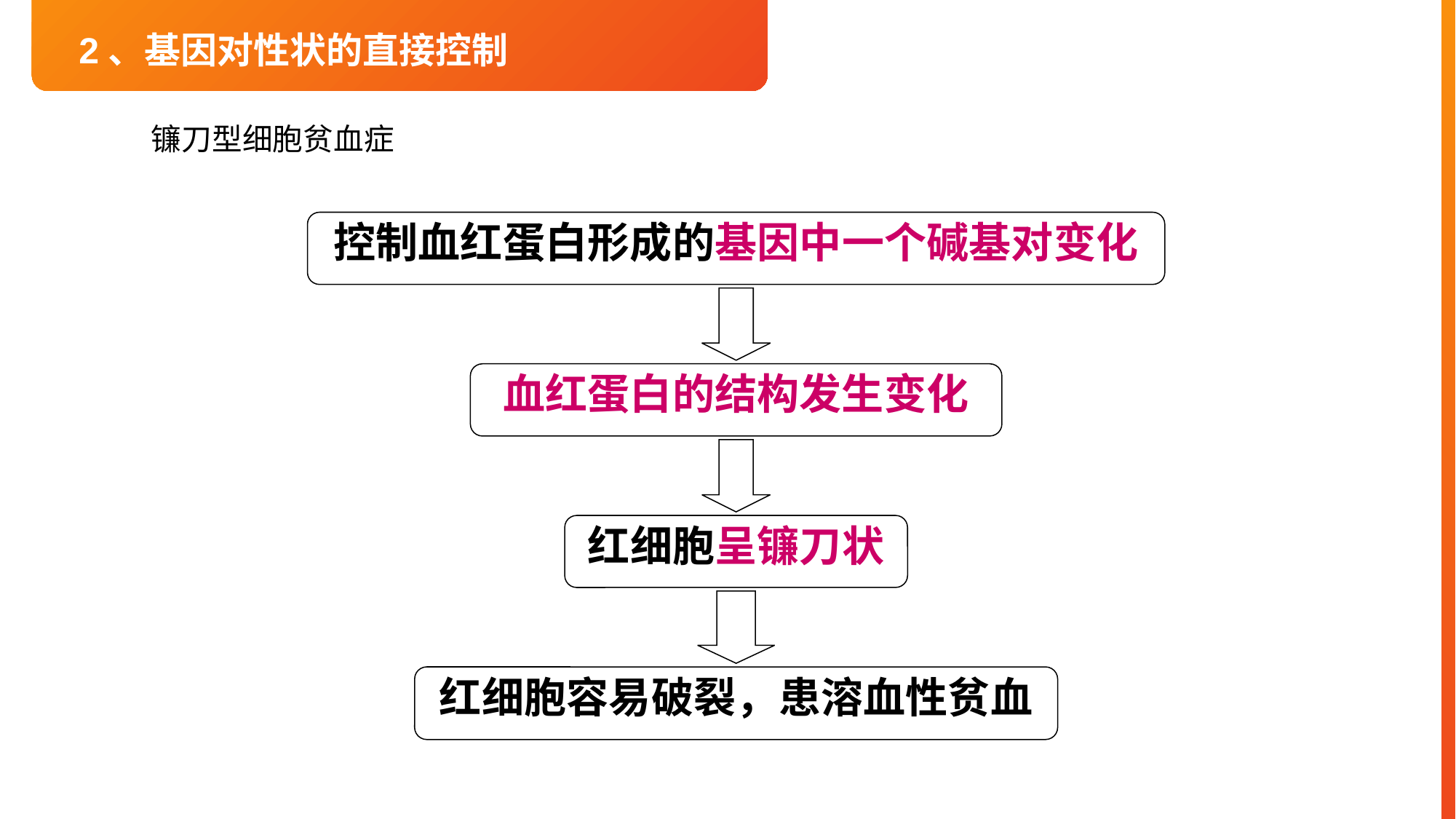

2、基因对性状的直接控制
镰刀型细胞贫血症
控制血红蛋白形成的基因中一个碱基对变化

血红蛋白的结构发生变化

红细胞呈镰刀状

红细胞容易破裂，患溶血性贫血